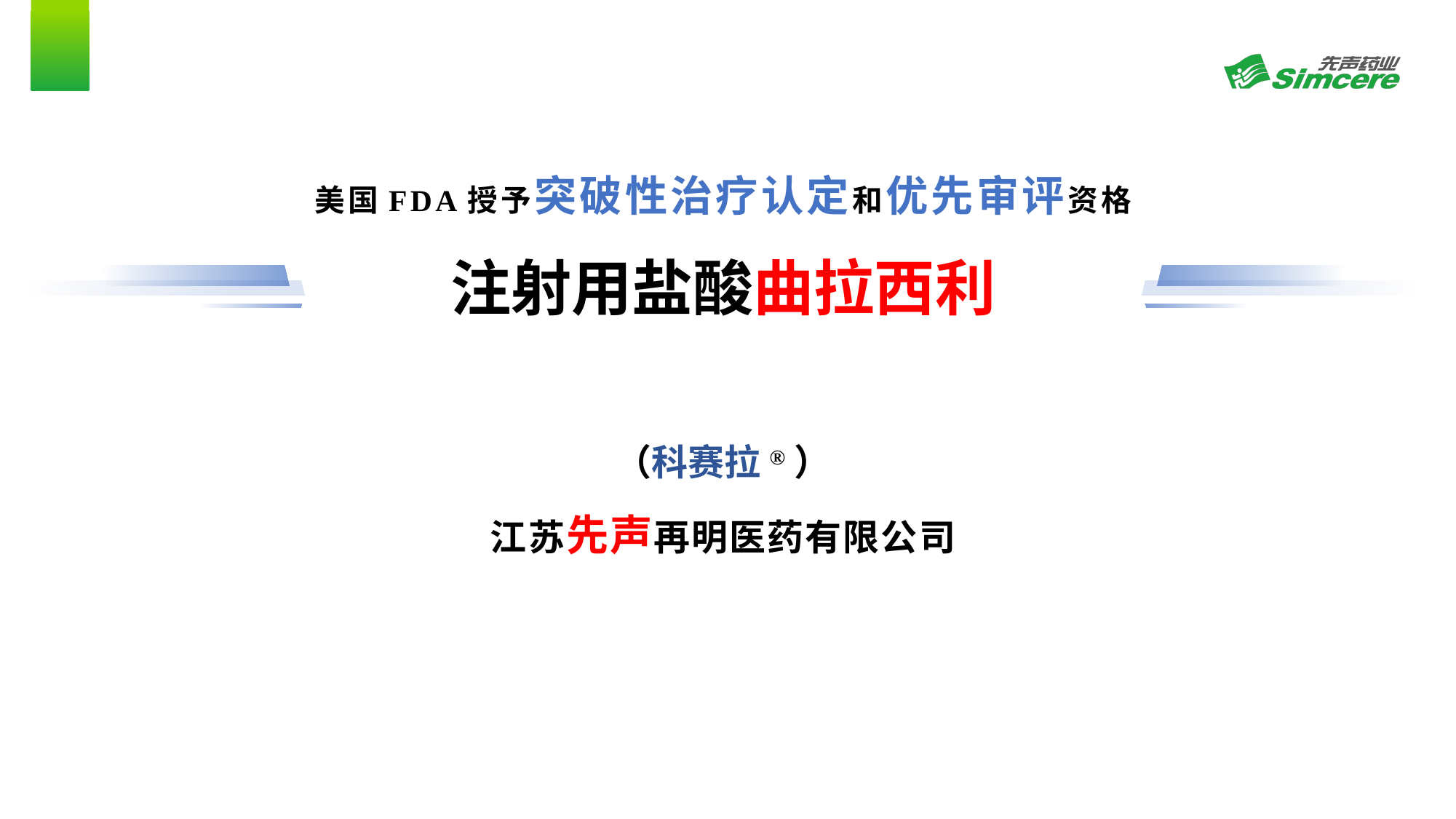

美国FDA授予突破性治疗认定和优先审评资格
注射用盐酸曲拉西利

（科赛拉®）
江苏先声再明医药有限公司
 版本号：20230515